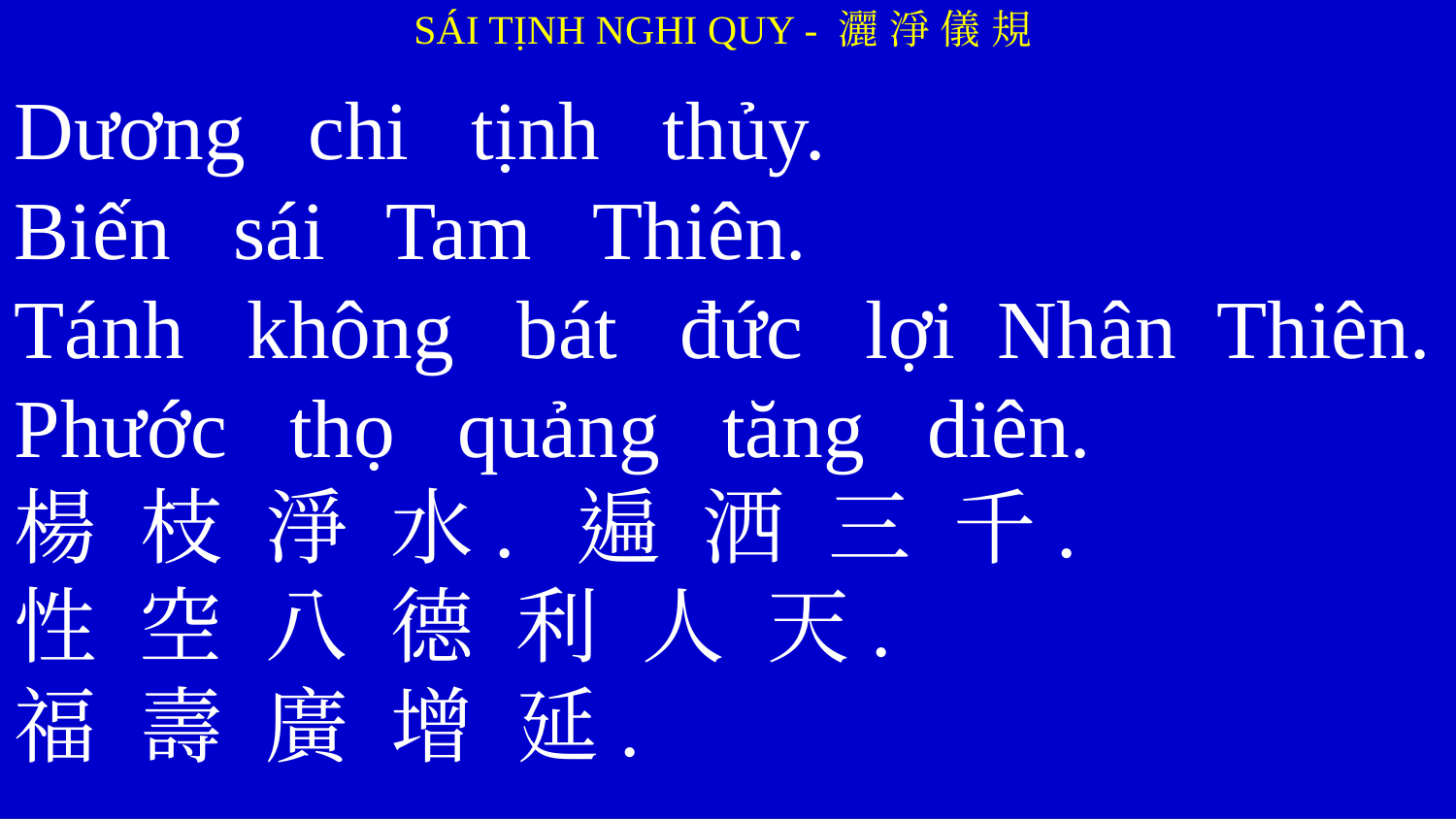

SÁI TỊNH NGHI QUY - 灑 淨 儀 規

Dương   chi   tịnh   thủy.
Biến   sái   Tam   Thiên.
Tánh   không   bát   đức   lợi  Nhân  Thiên.
Phước   thọ   quảng   tăng   diên.
楊  枝  淨  水.  遍  洒  三  千.
性  空  八  德  利  人  天.
福  壽  廣  增  延.